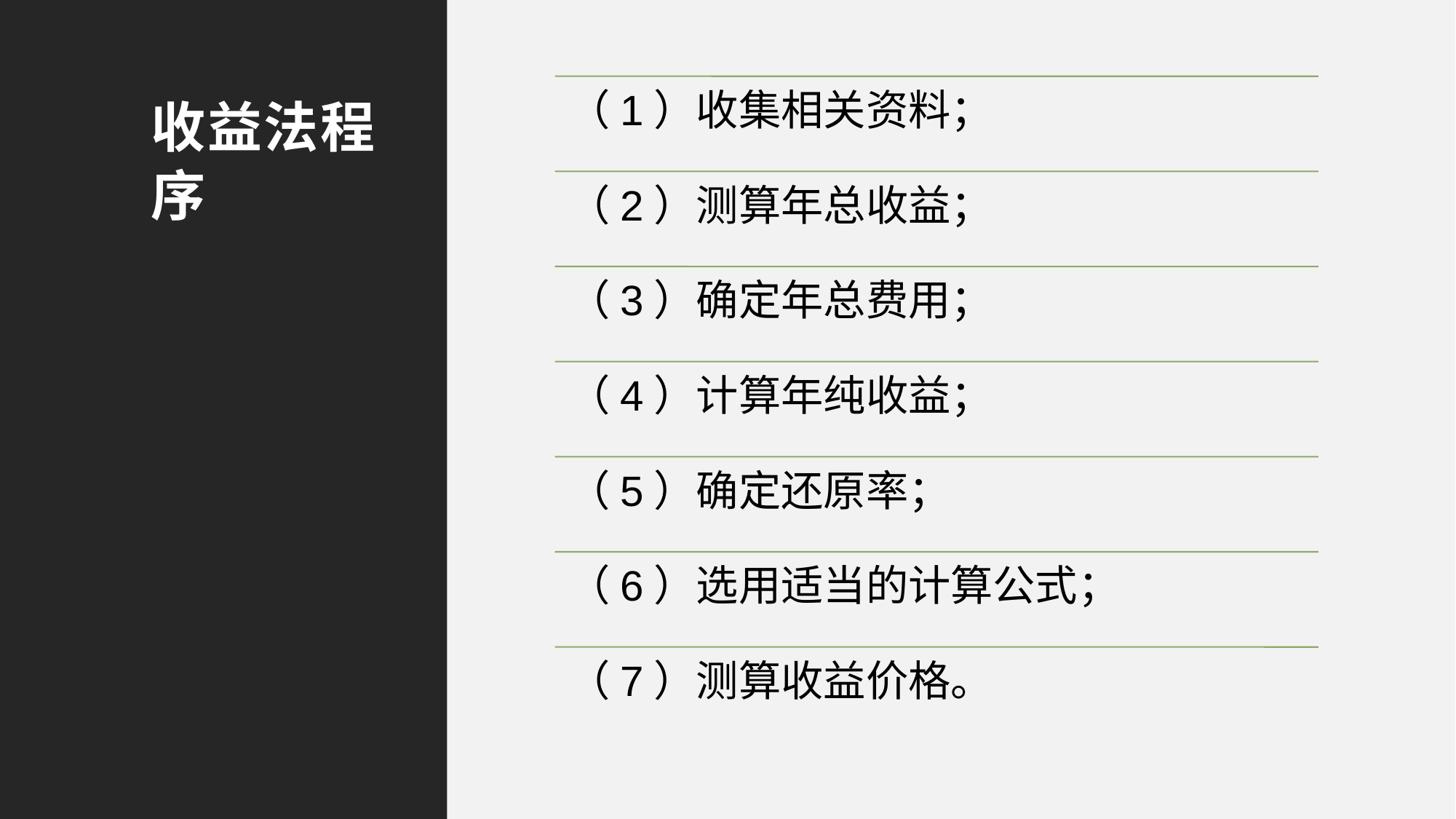

收益法程序
（1）收集相关资料；
（2）测算年总收益；
（3）确定年总费用；
（4）计算年纯收益；
（5）确定还原率；
（6）选用适当的计算公式；
（7）测算收益价格。